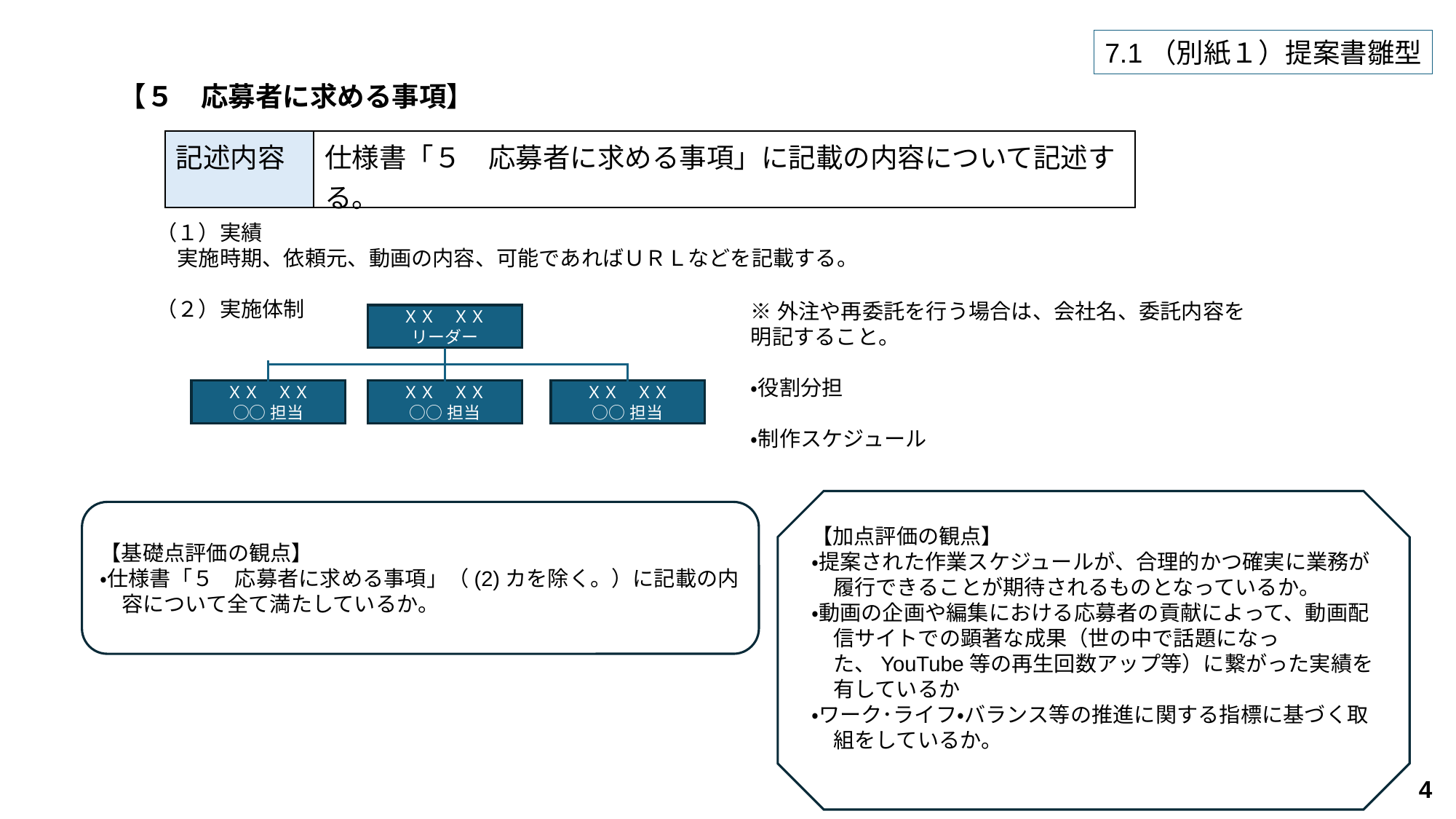

7.1（別紙１）提案書雛型
【５　応募者に求める事項】
| 記述内容 | 仕様書「５　応募者に求める事項」に記載の内容について記述する。 |
| --- | --- |
（１）実績
　実施時期、依頼元、動画の内容、可能であればＵＲＬなどを記載する。

（２）実施体制

※外注や再委託を行う場合は、会社名、委託内容を明記すること。

・役割分担

・制作スケジュール

ＸＸ　ＸＸ
リーダー
ＸＸ　ＸＸ
○○担当
ＸＸ　ＸＸ
○○担当
ＸＸ　ＸＸ
○○担当
【加点評価の観点】
・提案された作業スケジュールが、合理的かつ確実に業務が履行できることが期待されるものとなっているか。
・動画の企画や編集における応募者の貢献によって、動画配信サイトでの顕著な成果（世の中で話題になった、YouTube等の再生回数アップ等）に繋がった実績を有しているか
・ワーク･ライフ・バランス等の推進に関する指標に基づく取組をしているか。

【基礎点評価の観点】
・仕様書「５　応募者に求める事項」（(2)カを除く。）に記載の内容について全て満たしているか。
4